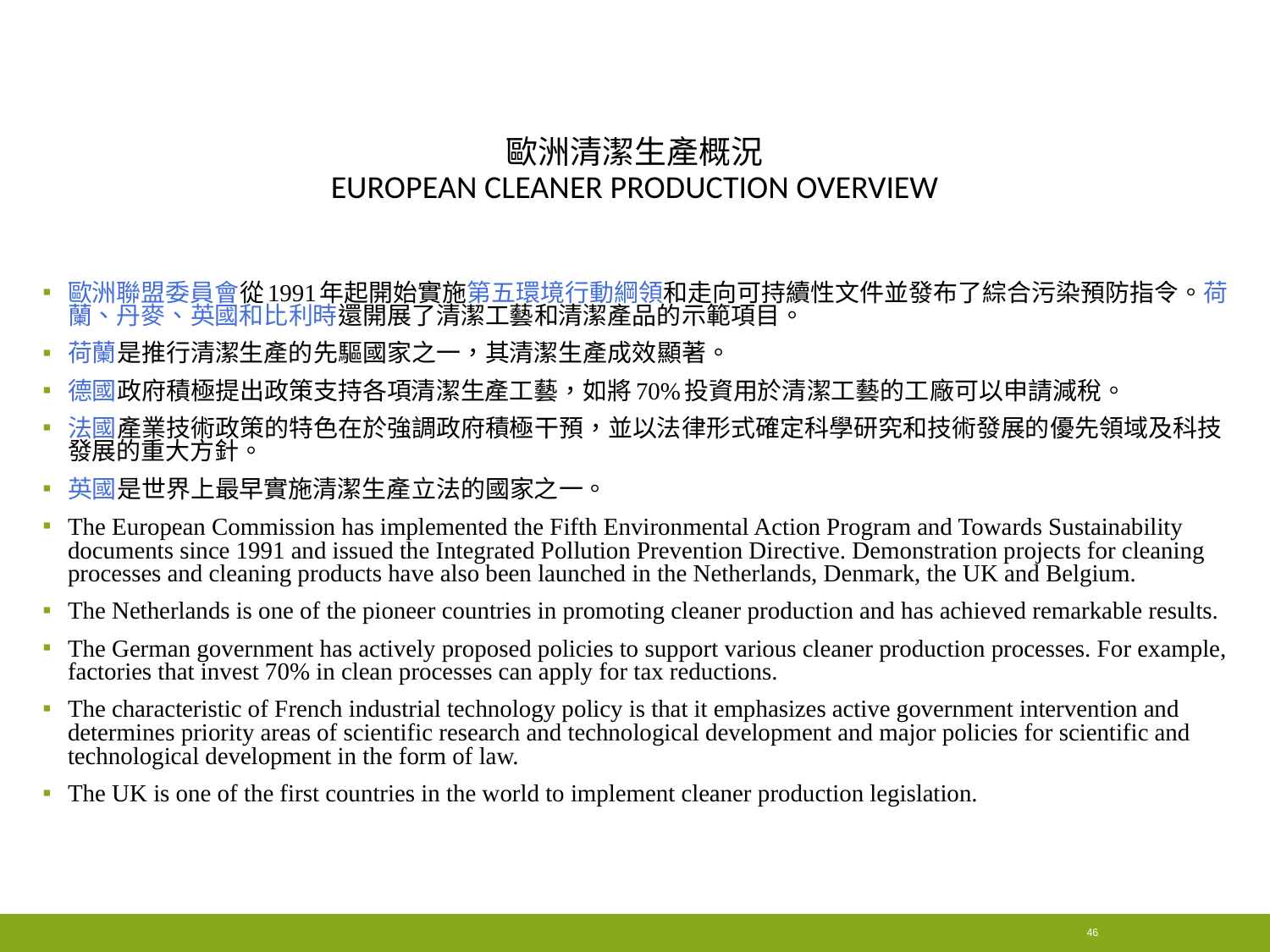

# 歐洲清潔生產概況 European Cleaner Production Overview
歐洲聯盟委員會從1991年起開始實施第五環境行動綱領和走向可持續性文件並發布了綜合污染預防指令。荷蘭、丹麥、英國和比利時還開展了清潔工藝和清潔產品的示範項目。
荷蘭是推行清潔生產的先驅國家之一，其清潔生產成效顯著。
德國政府積極提出政策支持各項清潔生產工藝，如將70%投資用於清潔工藝的工廠可以申請減稅。
法國產業技術政策的特色在於強調政府積極干預，並以法律形式確定科學研究和技術發展的優先領域及科技發展的重大方針。
英國是世界上最早實施清潔生產立法的國家之一。
The European Commission has implemented the Fifth Environmental Action Program and Towards Sustainability documents since 1991 and issued the Integrated Pollution Prevention Directive. Demonstration projects for cleaning processes and cleaning products have also been launched in the Netherlands, Denmark, the UK and Belgium.
The Netherlands is one of the pioneer countries in promoting cleaner production and has achieved remarkable results.
The German government has actively proposed policies to support various cleaner production processes. For example, factories that invest 70% in clean processes can apply for tax reductions.
The characteristic of French industrial technology policy is that it emphasizes active government intervention and determines priority areas of scientific research and technological development and major policies for scientific and technological development in the form of law.
The UK is one of the first countries in the world to implement cleaner production legislation.
46